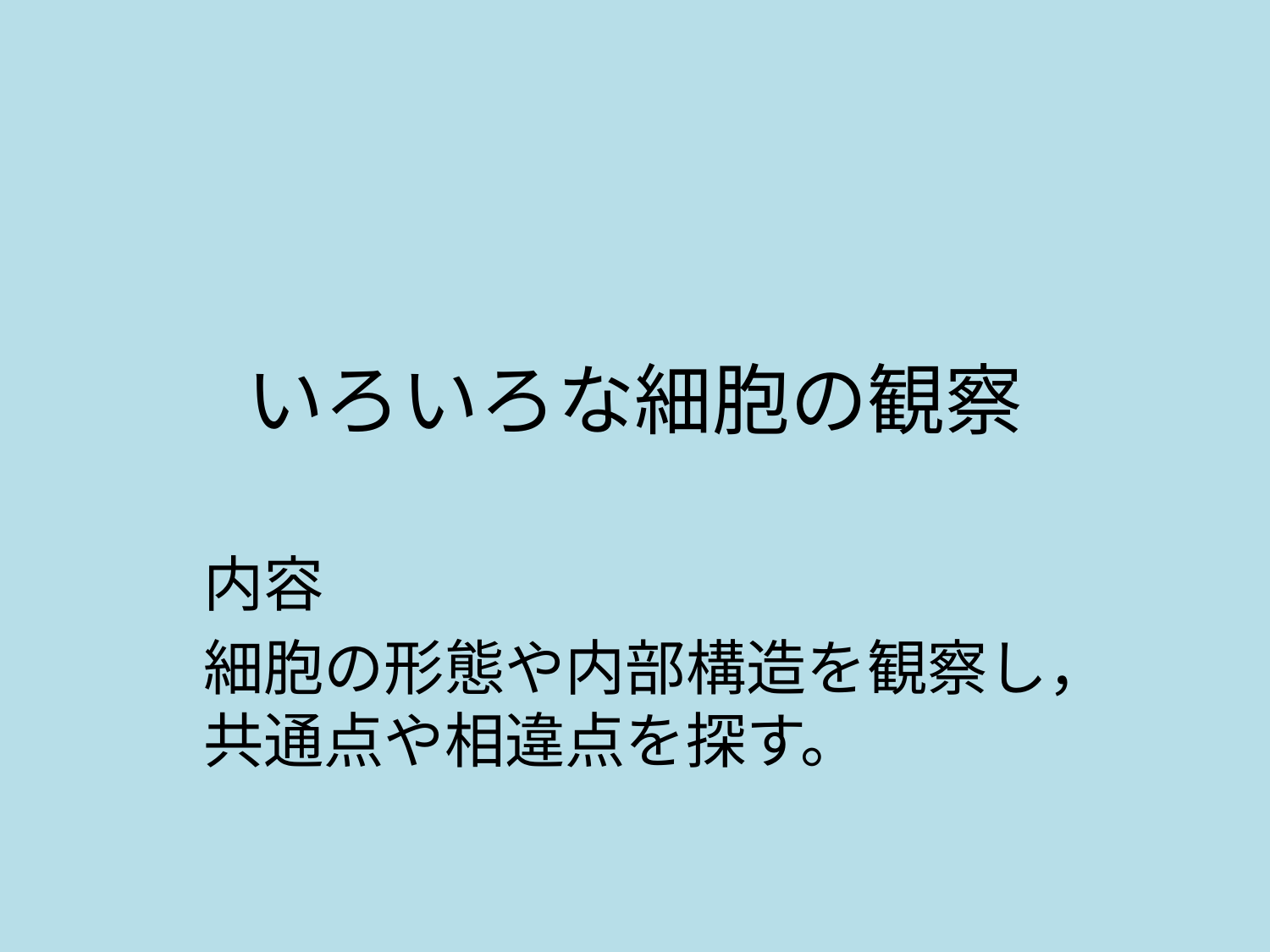

# いろいろな細胞の観察
内容
細胞の形態や内部構造を観察し，共通点や相違点を探す。